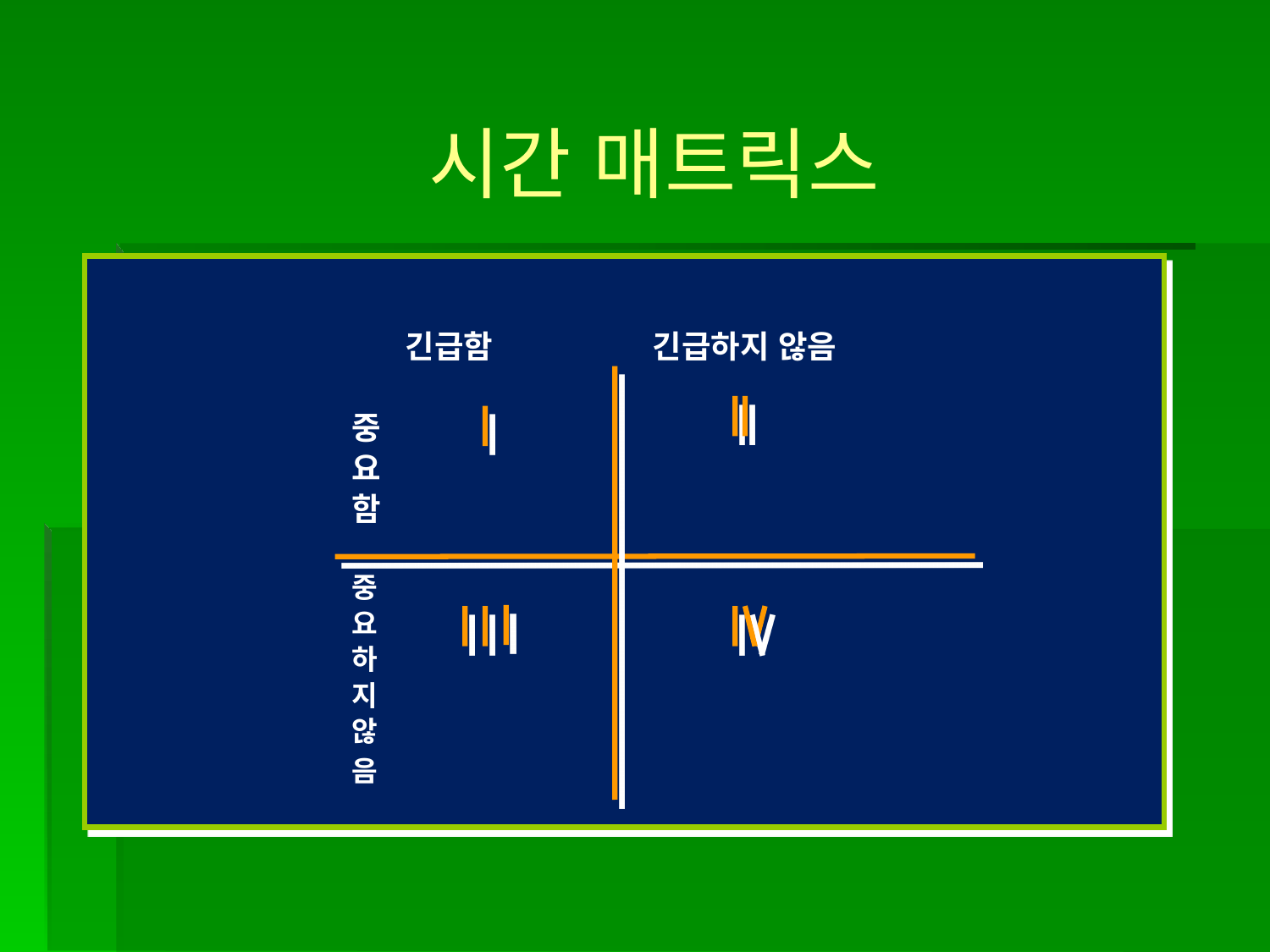

시간 매트릭스
  긴급함                  긴급하지 않음

중
요
함

중
요
하
지
않
음